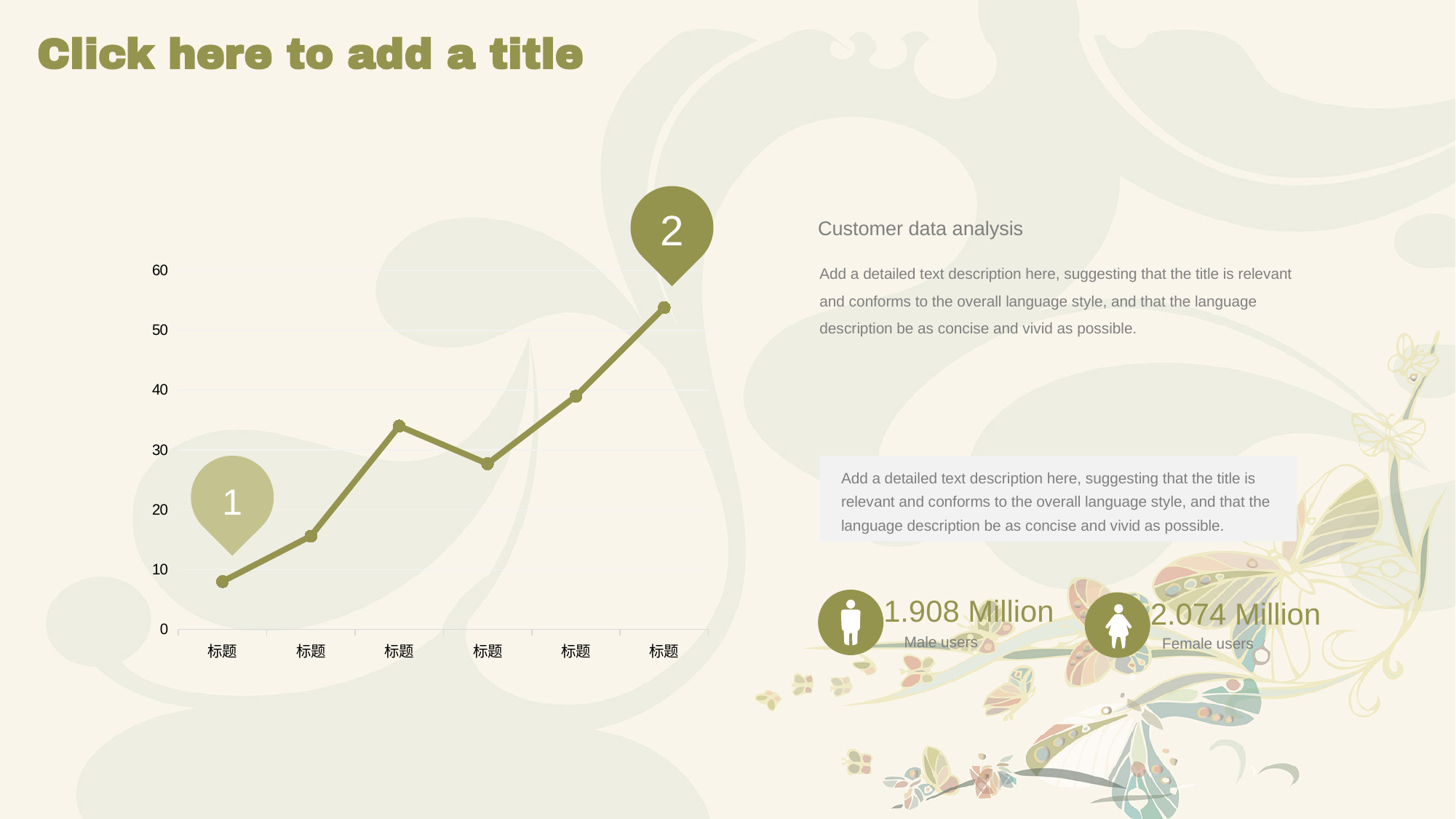

# Click here to add a title

2
Customer data analysis

### Chart

| Category | 列1 |
|---|---|
| 标题 | 8.0 |
| 标题 | 15.6 |
| 标题 | 34.0 |
| 标题 | 27.7 |
| 标题 | 39.0 |
| 标题 | 53.8 |
Add a detailed text description here, suggesting that the title is relevant and conforms to the overall language style, and that the language description be as concise and vivid as possible.

1
Add a detailed text description here, suggesting that the title is relevant and conforms to the overall language style, and that the language description be as concise and vivid as possible.
1.908 Million
2.074 Million

Male users
Female users